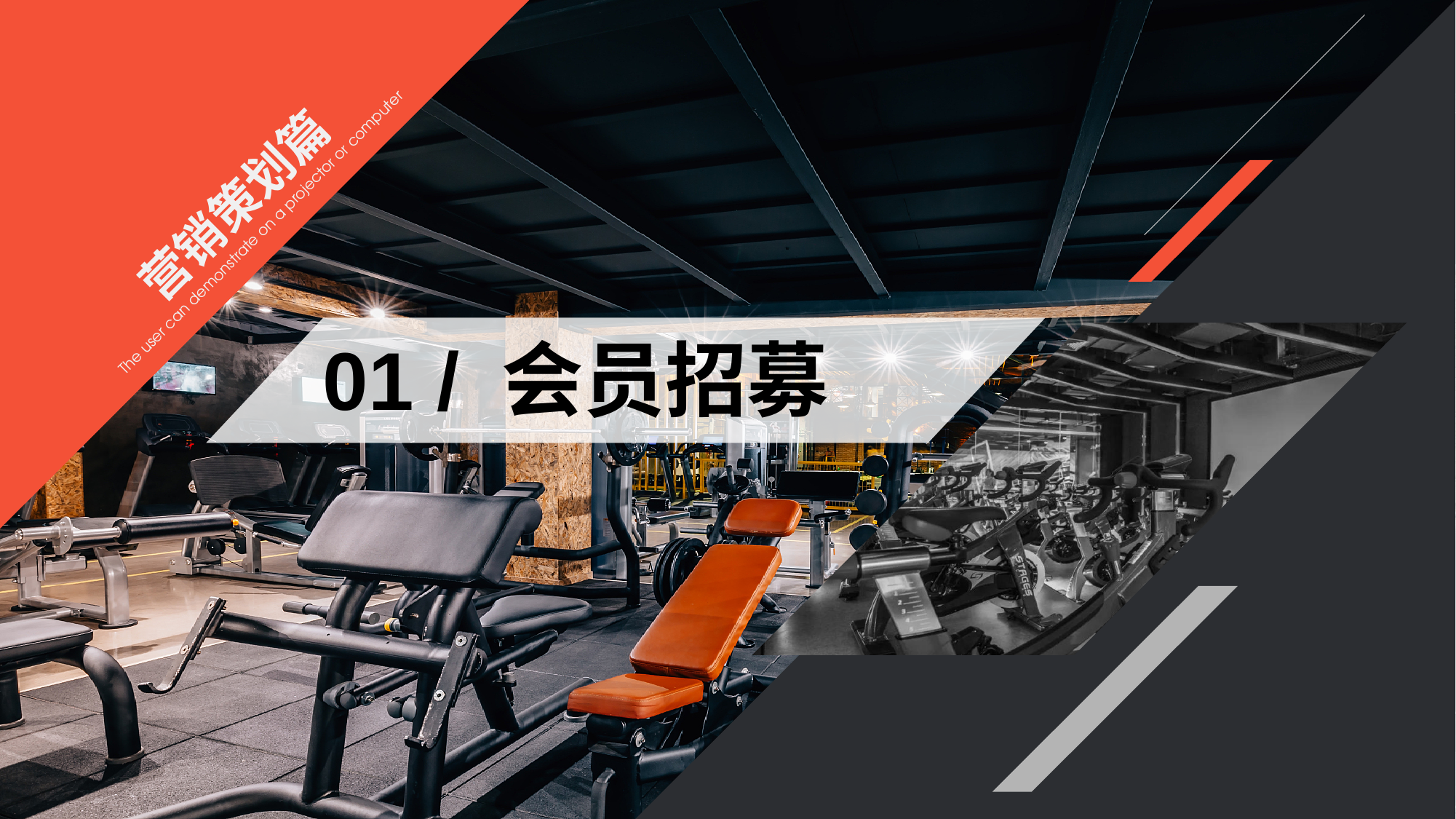

营销策划篇
The user can demonstrate on a projector or computer

01 / 会员招募